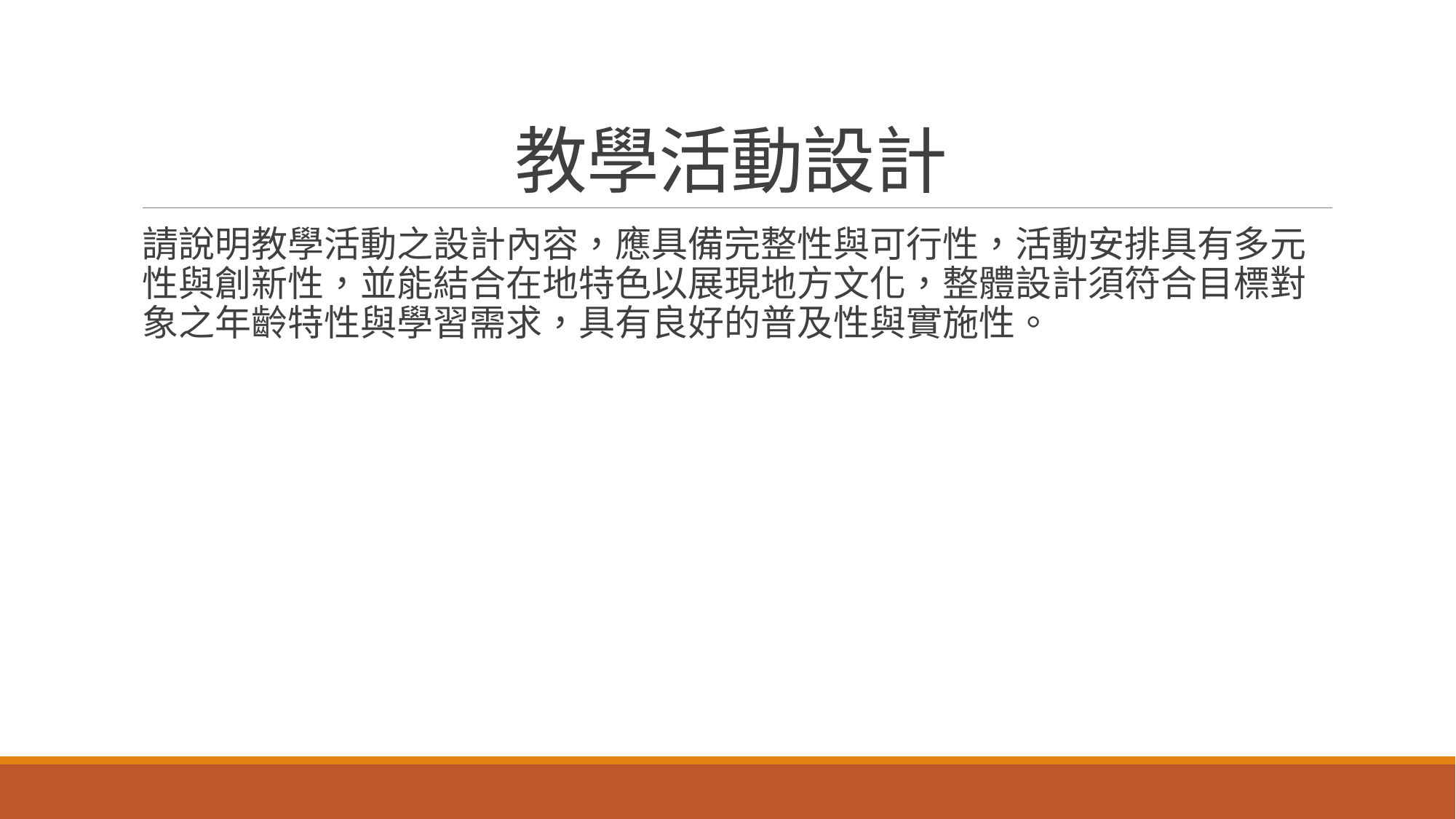

# 教學活動設計
請說明教學活動之設計內容，應具備完整性與可行性，活動安排具有多元性與創新性，並能結合在地特色以展現地方文化，整體設計須符合目標對象之年齡特性與學習需求，具有良好的普及性與實施性。